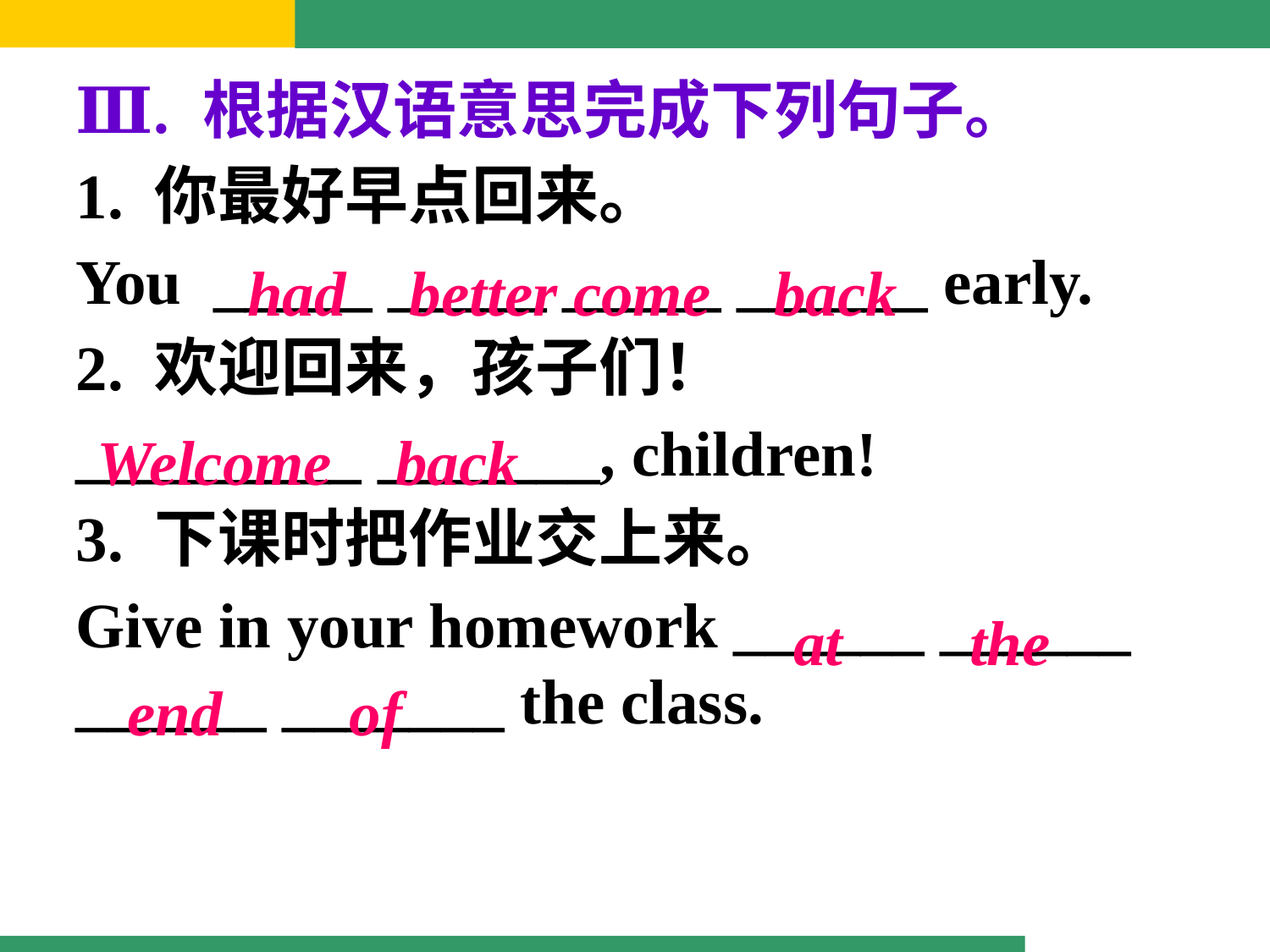

Ⅲ.	根据汉语意思完成下列句子。
1. 你最好早点回来。
You  _____ _____ _____ ______ early.
2. 欢迎回来，孩子们！
_________ _______, children!
3. 下课时把作业交上来。
Give in your homework ______ ______ ______ _______ the class.
had    better come    back
Welcome    back
 at        the
end        of